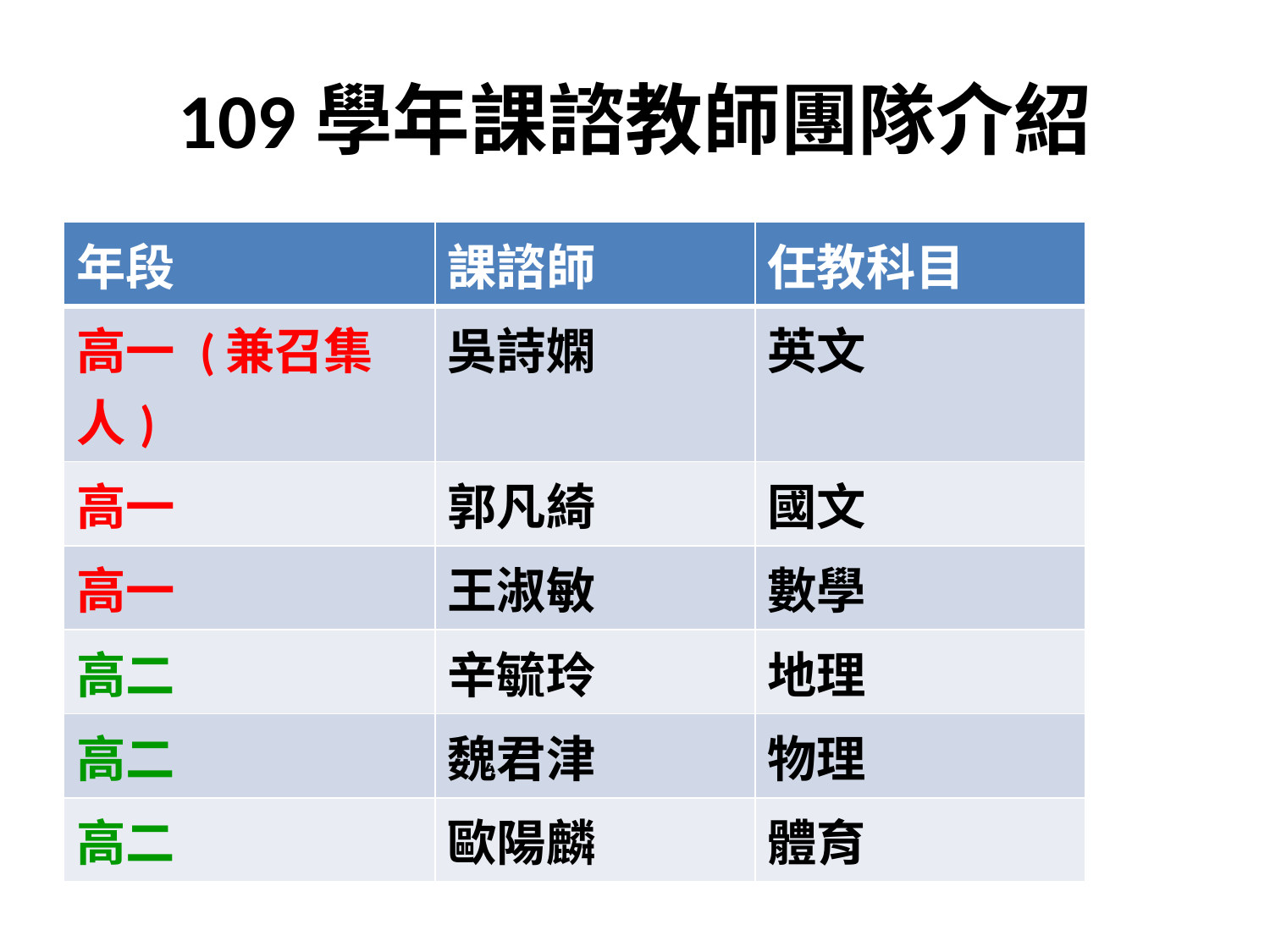

# 109學年課諮教師團隊介紹
| 年段 | 課諮師 | 任教科目 |
| --- | --- | --- |
| 高一 (兼召集人) | 吳詩嫻 | 英文 |
| 高一 | 郭凡綺 | 國文 |
| 高一 | 王淑敏 | 數學 |
| 高二 | 辛毓玲 | 地理 |
| 高二 | 魏君津 | 物理 |
| 高二 | 歐陽麟 | 體育 |